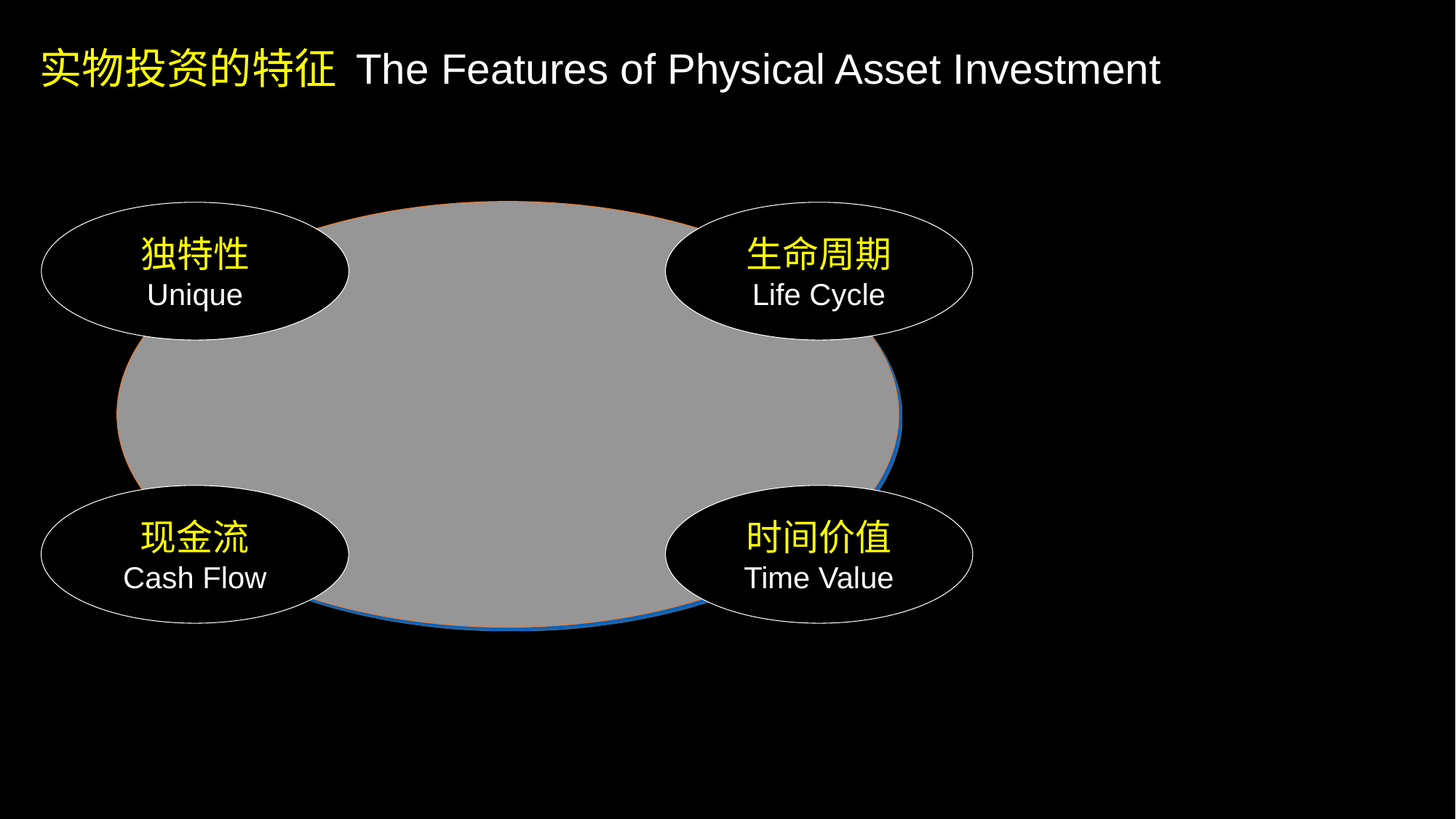

实物投资的特征 The Features of Physical Asset Investment

独特性
Unique
生命周期
Life Cycle

现金流
Cash Flow
时间价值
Time Value